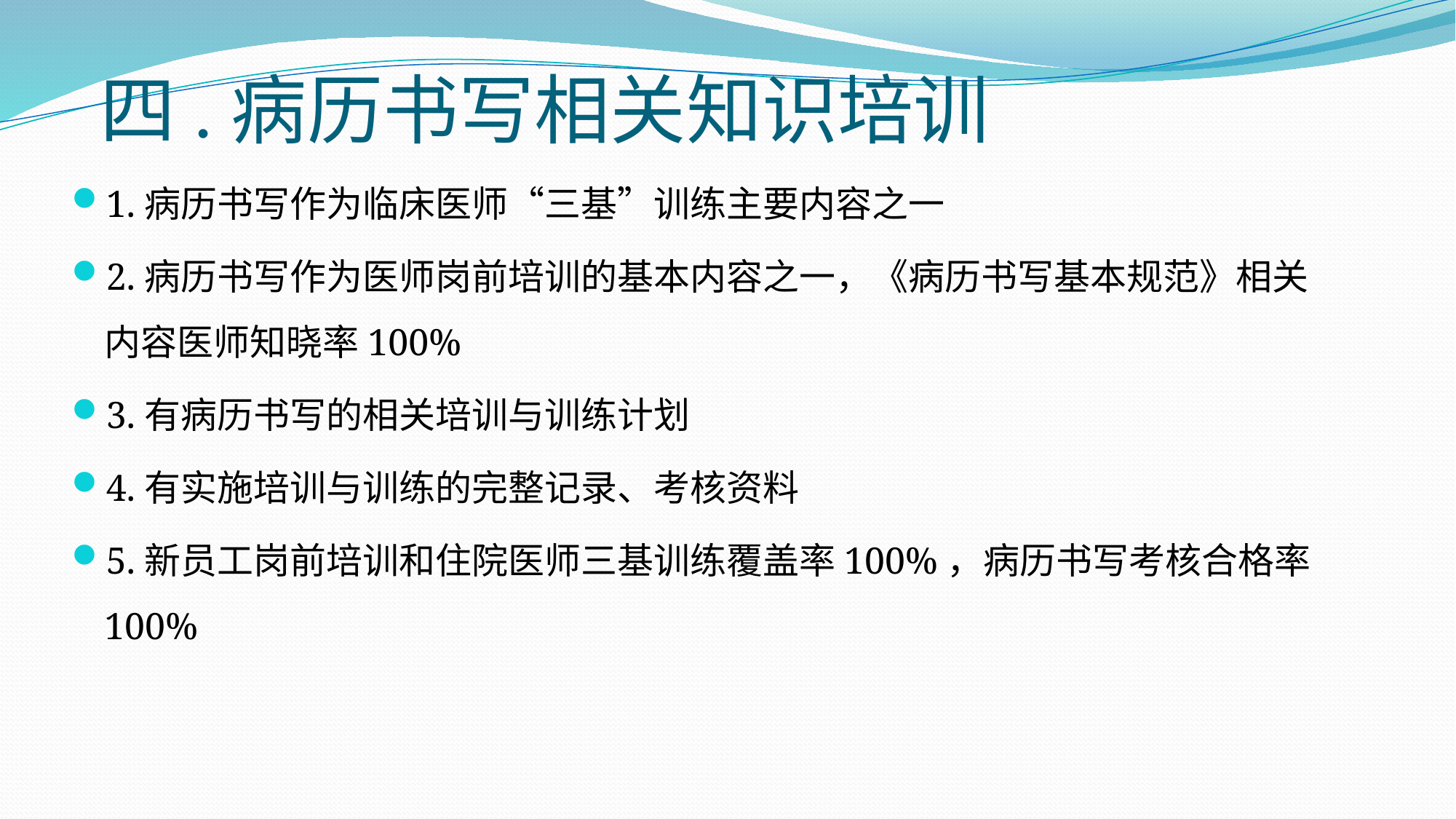

# 四.病历书写相关知识培训
1.病历书写作为临床医师“三基”训练主要内容之一
2.病历书写作为医师岗前培训的基本内容之一，《病历书写基本规范》相关内容医师知晓率100%
3.有病历书写的相关培训与训练计划
4.有实施培训与训练的完整记录、考核资料
5.新员工岗前培训和住院医师三基训练覆盖率100%，病历书写考核合格率100%